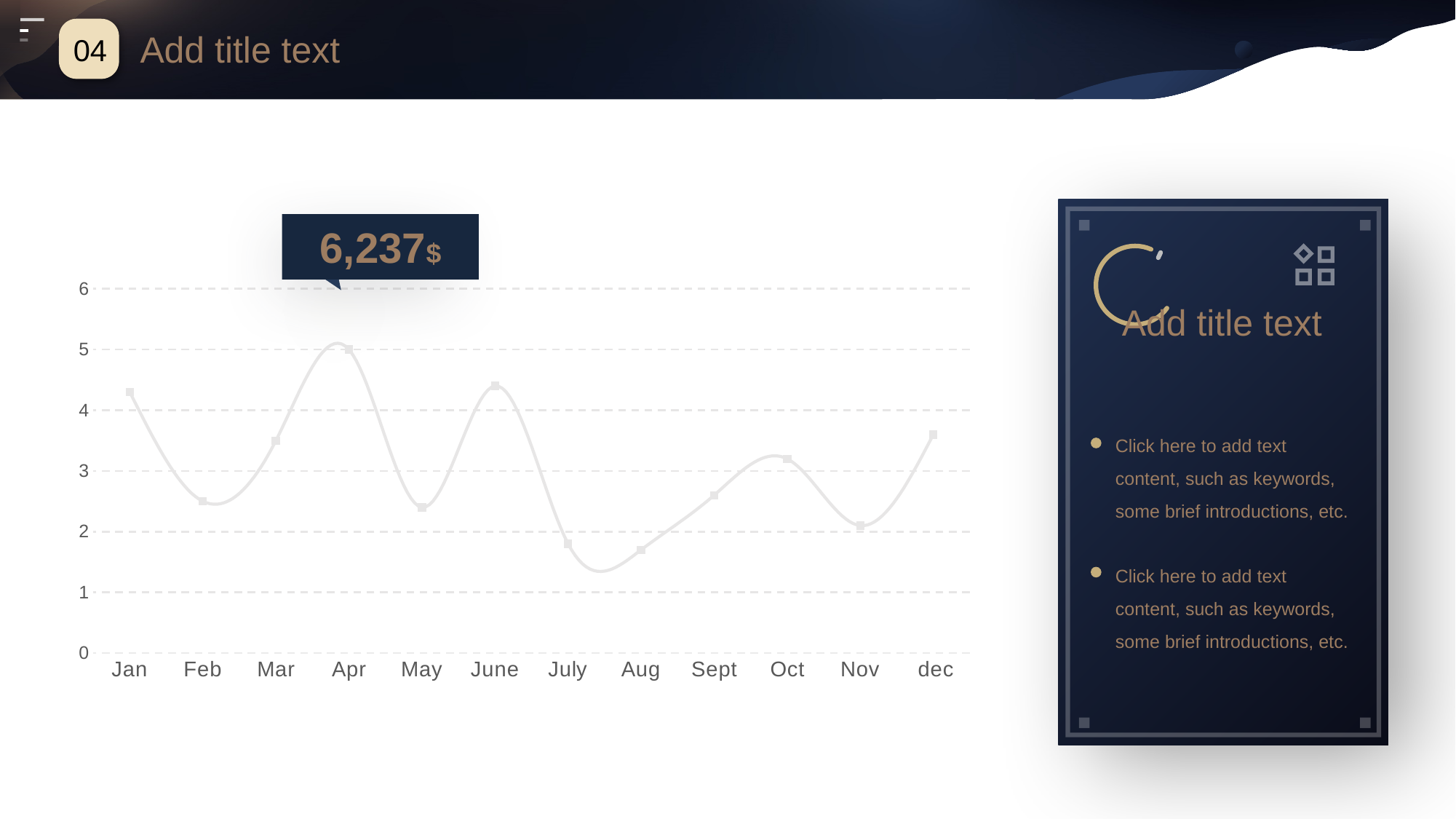

04
Add title text

6,237$

### Chart

| Category | 数据 |
|---|---|
| Jan | 4.3 |
| Feb | 2.5 |
| Mar | 3.5 |
| Apr | 5.0 |
| May | 2.4 |
| June | 4.4 |
| July | 1.8 |
| Aug | 1.7 |
| Sept | 2.6 |
| Oct | 3.2 |
| Nov | 2.1 |
|  dec | 3.6 |

Add title text
Click here to add text content, such as keywords, some brief introductions, etc.

Click here to add text content, such as keywords, some brief introductions, etc.